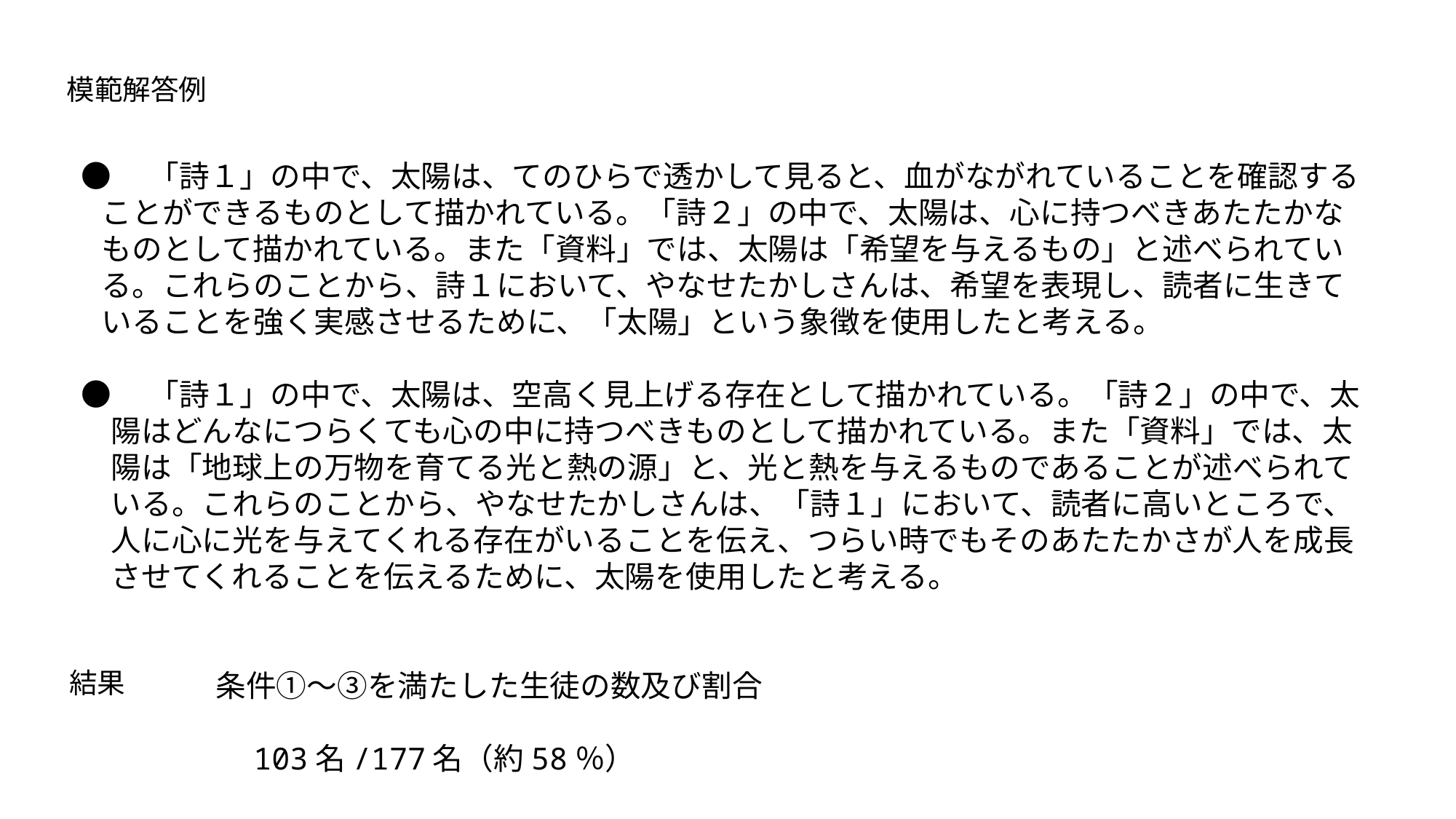

模範解答例
●　「詩１」の中で、太陽は、てのひらで透かして見ると、血がながれていることを確認する
  ことができるものとして描かれている。「詩２」の中で、太陽は、心に持つべきあたたかな
  ものとして描かれている。また「資料」では、太陽は「希望を与えるもの」と述べられてい
  る。これらのことから、詩１において、やなせたかしさんは、希望を表現し、読者に生きて
  いることを強く実感させるために、「太陽」という象徴を使用したと考える。

●　「詩１」の中で、太陽は、空高く見上げる存在として描かれている。「詩２」の中で、太
　陽はどんなにつらくても心の中に持つべきものとして描かれている。また「資料」では、太
　陽は「地球上の万物を育てる光と熱の源」と、光と熱を与えるものであることが述べられて
　いる。これらのことから、やなせたかしさんは、「詩１」において、読者に高いところで、
　人に心に光を与えてくれる存在がいることを伝え、つらい時でもそのあたたかさが人を成長
　させてくれることを伝えるために、太陽を使用したと考える。
結果
条件①～③を満たした生徒の数及び割合

　103名/177名（約58％）